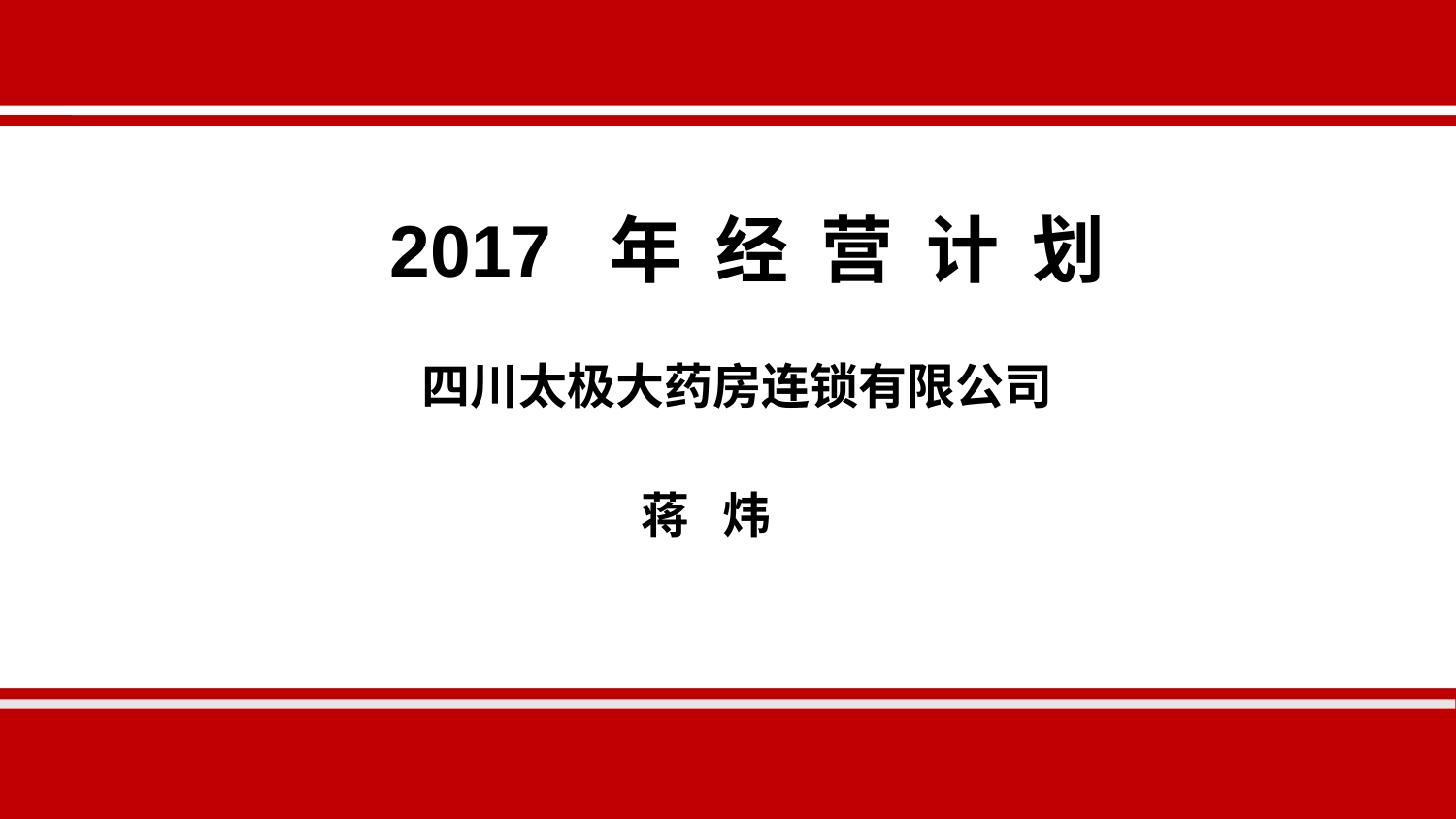

2017  年  经  营  计  划
            四川太极大药房连锁有限公司
                 蒋   炜